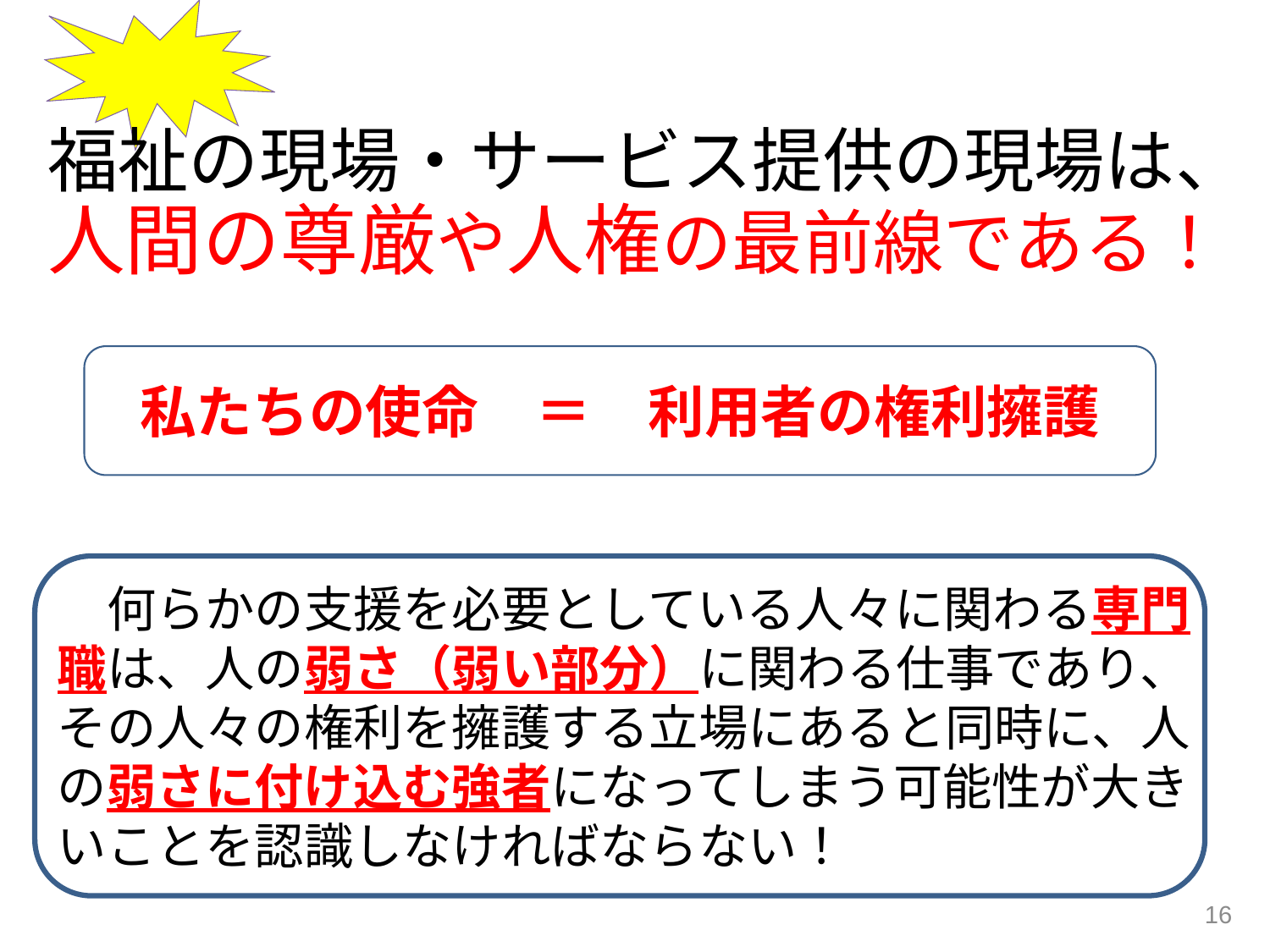

# 福祉の現場・サービス提供の現場は、 人間の尊厳や人権の最前線である！
私たちの使命　＝　利用者の権利擁護

　何らかの支援を必要としている人々に関わる専門職は、人の弱さ（弱い部分）に関わる仕事であり、その人々の権利を擁護する立場にあると同時に、人の弱さに付け込む強者になってしまう可能性が大きいことを認識しなければならない！

16